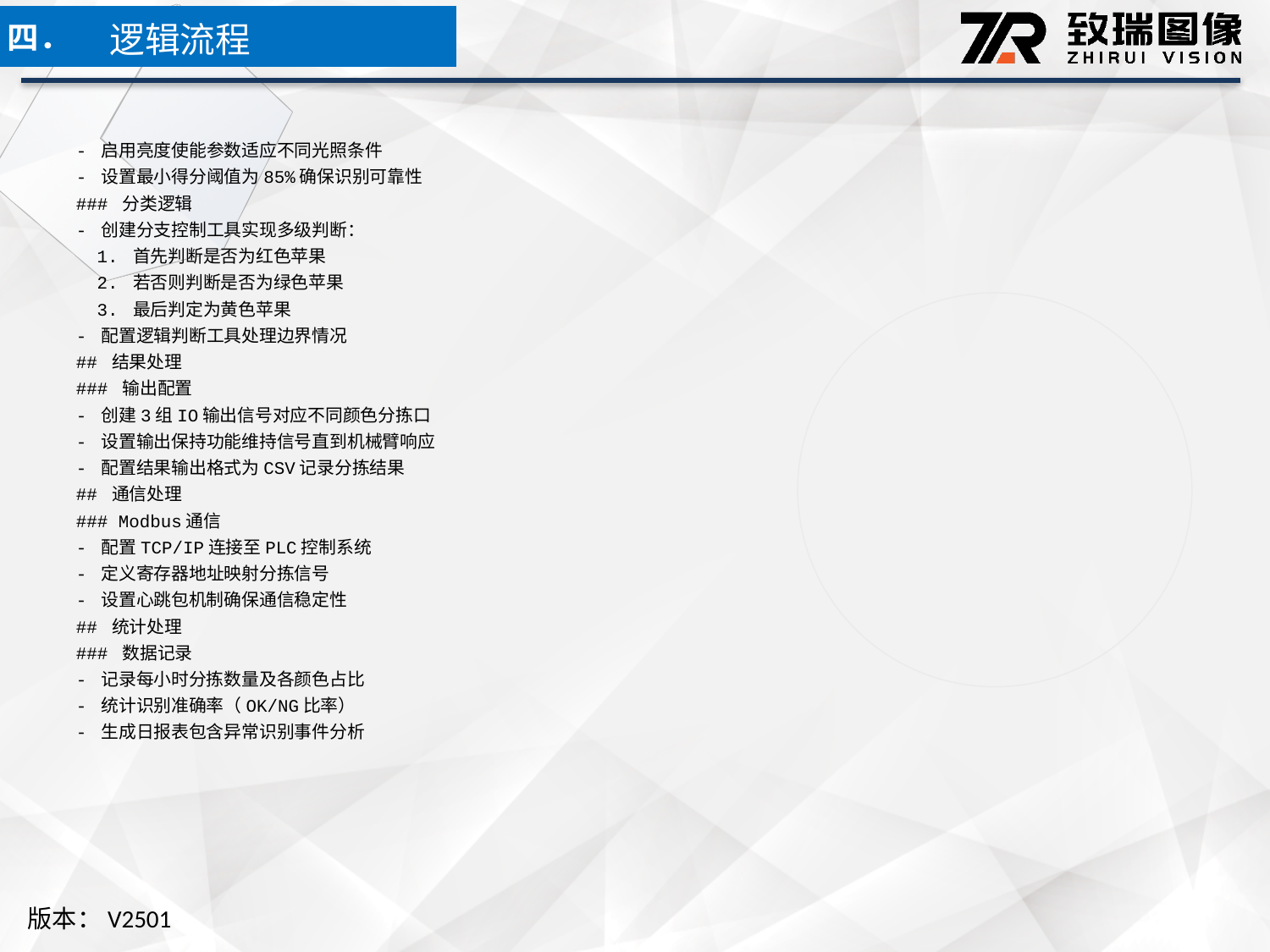

逻辑流程
四．

- 启用亮度使能参数适应不同光照条件
- 设置最小得分阈值为85%确保识别可靠性
### 分类逻辑
- 创建分支控制工具实现多级判断：
  1. 首先判断是否为红色苹果
  2. 若否则判断是否为绿色苹果
  3. 最后判定为黄色苹果
- 配置逻辑判断工具处理边界情况
## 结果处理
### 输出配置
- 创建3组IO输出信号对应不同颜色分拣口
- 设置输出保持功能维持信号直到机械臂响应
- 配置结果输出格式为CSV记录分拣结果
## 通信处理
### Modbus通信
- 配置TCP/IP连接至PLC控制系统
- 定义寄存器地址映射分拣信号
- 设置心跳包机制确保通信稳定性
## 统计处理
### 数据记录
- 记录每小时分拣数量及各颜色占比
- 统计识别准确率（OK/NG比率）
- 生成日报表包含异常识别事件分析